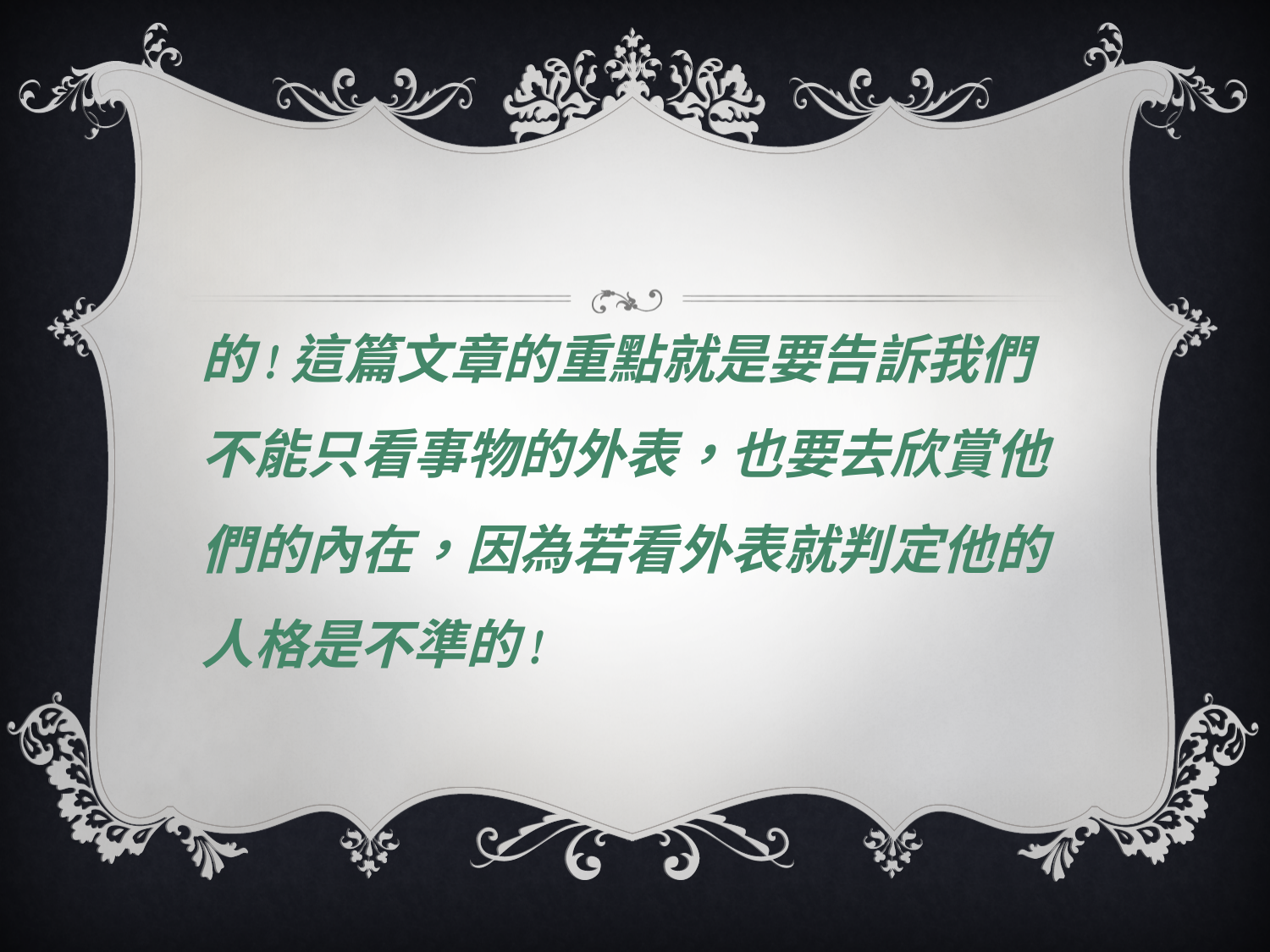

的!這篇文章的重點就是要告訴我們不能只看事物的外表，也要去欣賞他們的內在，因為若看外表就判定他的人格是不準的!